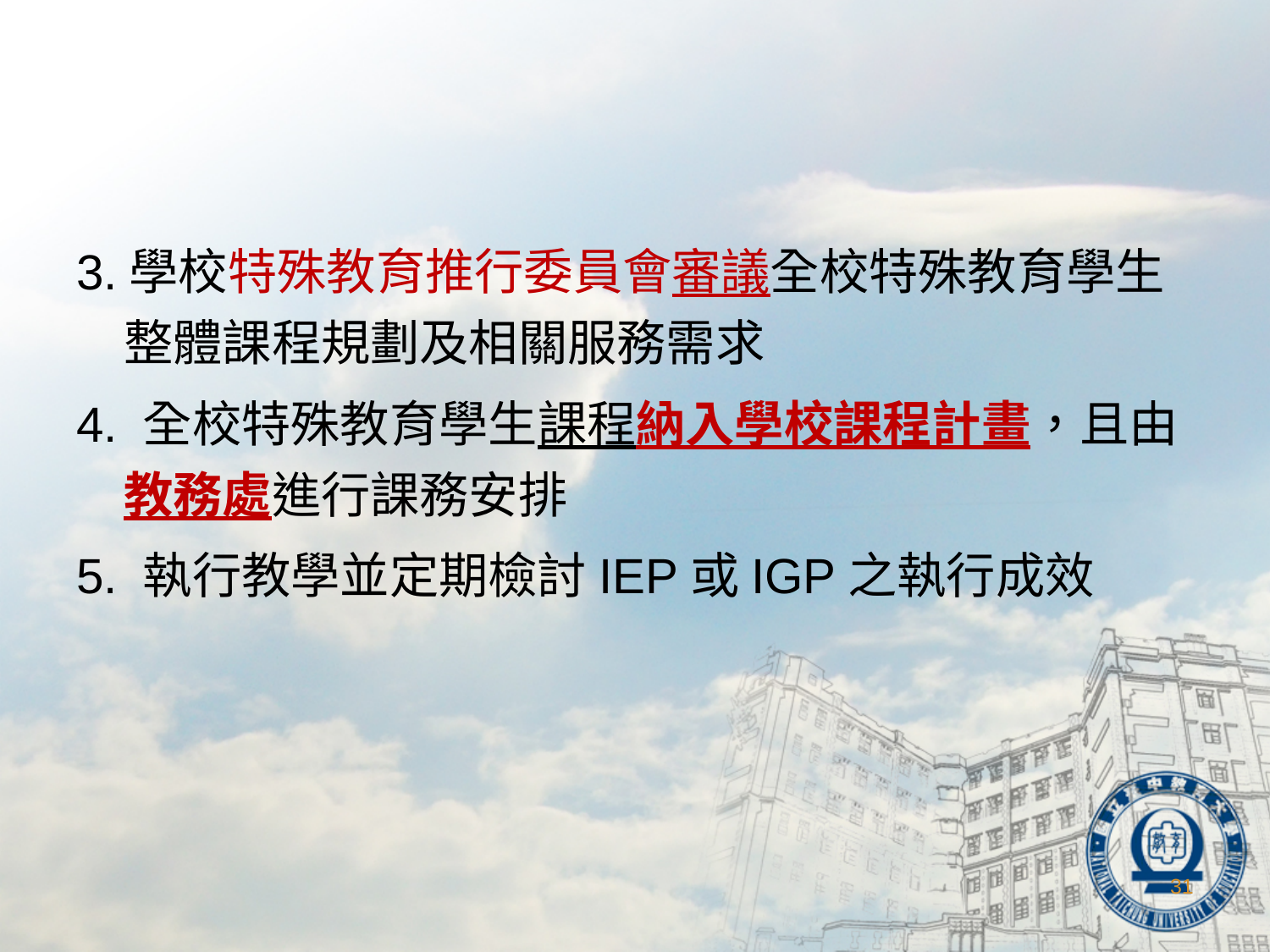

#
3.學校特殊教育推行委員會審議全校特殊教育學生整體課程規劃及相關服務需求
4. 全校特殊教育學生課程納入學校課程計畫，且由教務處進行課務安排
5. 執行教學並定期檢討IEP或IGP之執行成效
31